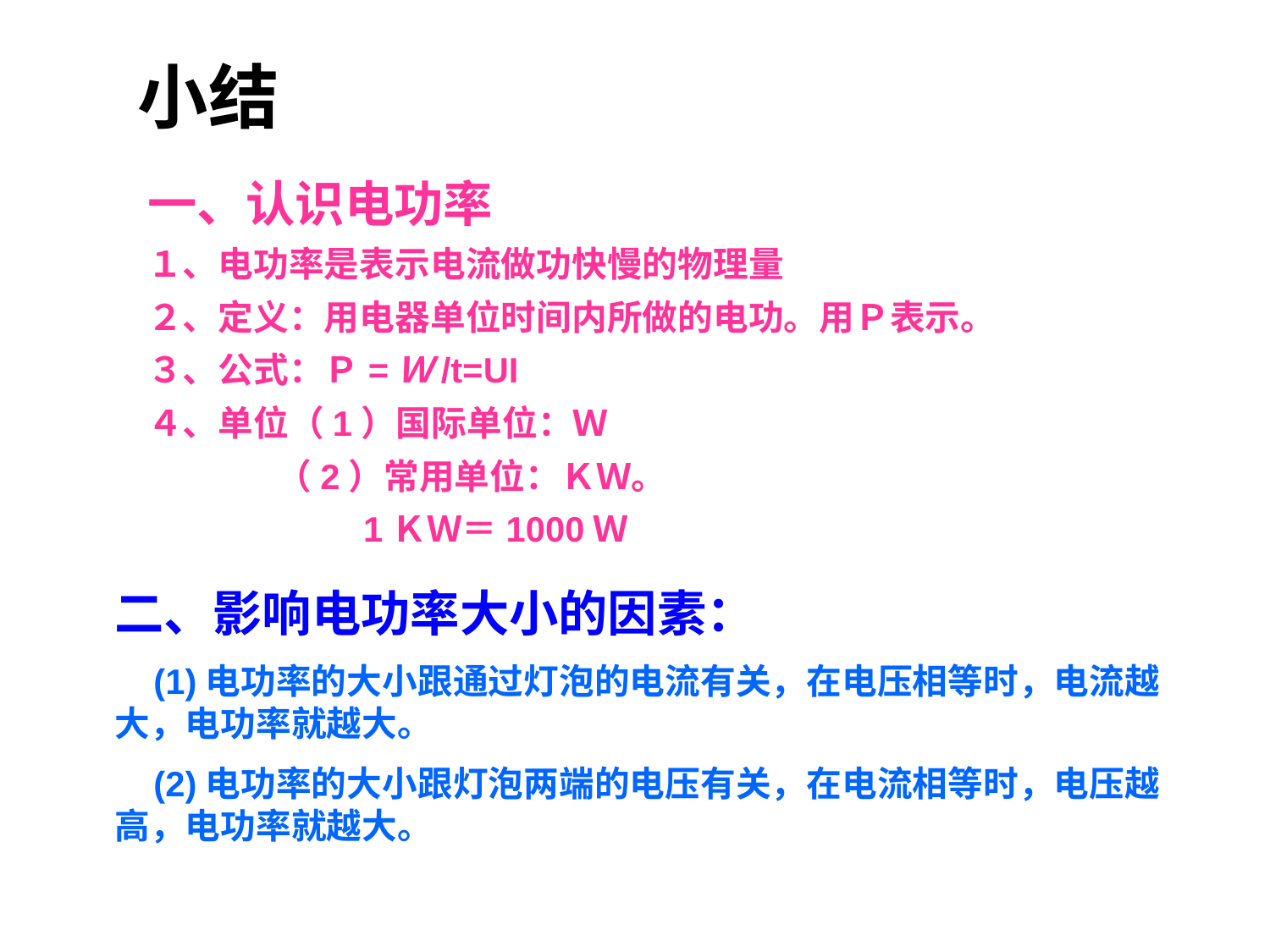

小结

一、认识电功率
１、电功率是表示电流做功快慢的物理量
２、定义：用电器单位时间内所做的电功。用Ｐ表示。
３、公式：Ｐ=Ｗ/t=UI
４、单位（1）国际单位：Ｗ
               （2）常用单位：ＫＷ。
　　                 1ＫＷ＝1000Ｗ
二、影响电功率大小的因素：
    (1)电功率的大小跟通过灯泡的电流有关，在电压相等时，电流越大，电功率就越大。
    (2)电功率的大小跟灯泡两端的电压有关，在电流相等时，电压越高，电功率就越大。